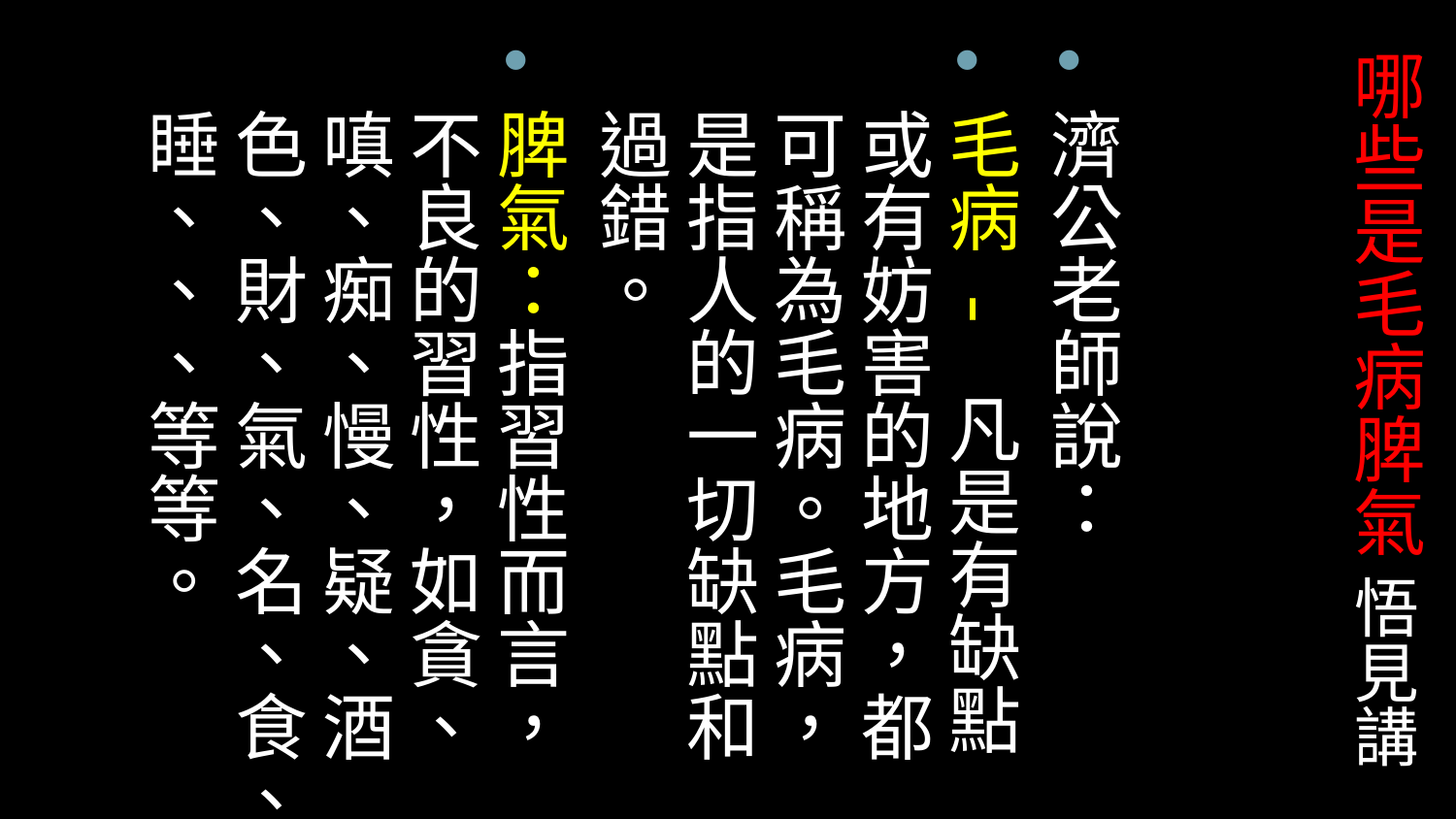

# 哪些是毛病脾氣 悟見講
濟公老師說：
毛病 - 凡是有缺點或有妨害的地方，都可稱為毛病。毛病，是指人的一切缺點和過錯。
脾氣：指習性而言，不良的習性，如貪、嗔、痴、慢、疑、酒色、財、氣、名、食、睡、、、等等。